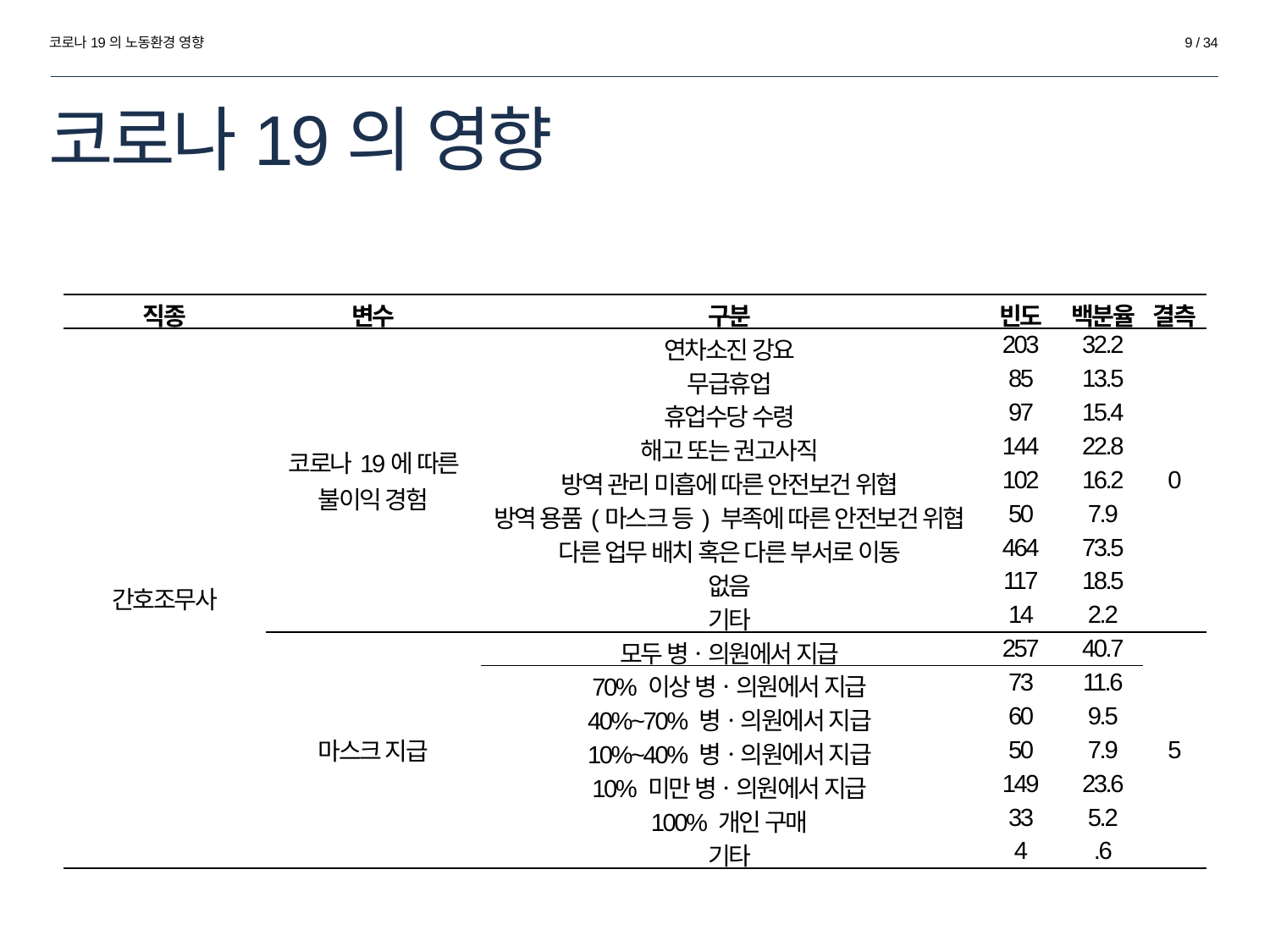

코로나19의 노동환경 영향
9 / 34
# 코로나19의 영향
| 직종 | 변수 | 구분 | 빈도 | 백분율 | 결측 |
| --- | --- | --- | --- | --- | --- |
| 간호조무사 | 코로나19에 따른 불이익 경험 | 연차소진 강요 | 203 | 32.2 | 0 |
|  |  | 무급휴업 | 85 | 13.5 |  |
|  |  | 휴업수당 수령 | 97 | 15.4 |  |
|  |  | 해고 또는 권고사직 | 144 | 22.8 |  |
|  |  | 방역 관리 미흡에 따른 안전보건 위협 | 102 | 16.2 |  |
|  |  | 방역 용품(마스크 등) 부족에 따른 안전보건 위협 | 50 | 7.9 |  |
|  |  | 다른 업무 배치 혹은 다른 부서로 이동 | 464 | 73.5 |  |
|  |  | 없음 | 117 | 18.5 |  |
|  |  | 기타 | 14 | 2.2 |  |
|  | 마스크 지급 | 모두 병ㆍ의원에서 지급 | 257 | 40.7 | 5 |
|  |  | 70% 이상 병ㆍ의원에서 지급 | 73 | 11.6 |  |
|  |  | 40%~70% 병ㆍ의원에서 지급 | 60 | 9.5 |  |
|  |  | 10%~40% 병ㆍ의원에서 지급 | 50 | 7.9 |  |
|  |  | 10% 미만 병ㆍ의원에서 지급 | 149 | 23.6 |  |
|  |  | 100% 개인 구매 | 33 | 5.2 |  |
|  |  | 기타 | 4 | .6 |  |